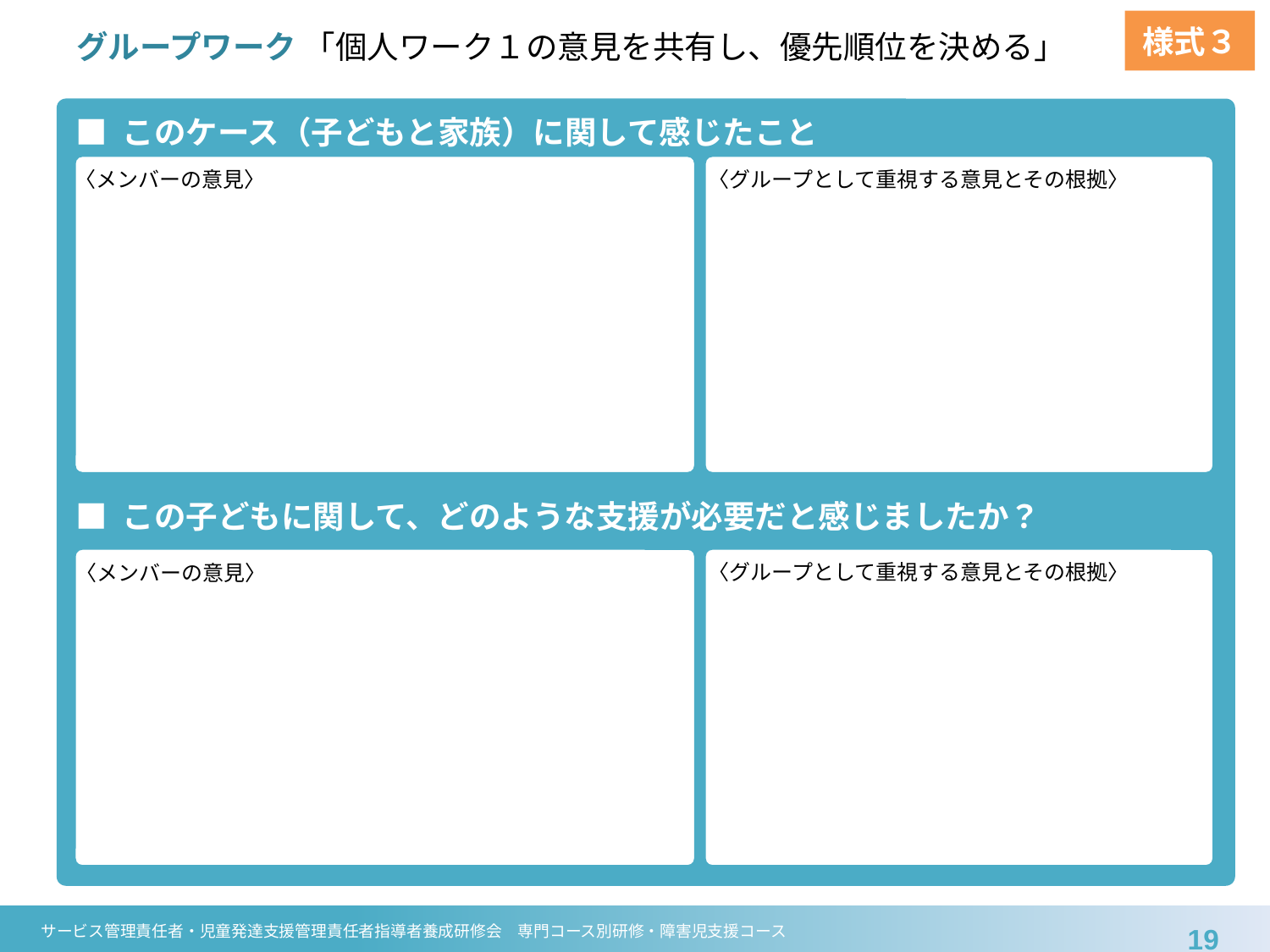

様式３
# グループワーク 「個人ワーク１の意見を共有し、優先順位を決める」

■ このケース（子どもと家族）に関して感じたこと

〈メンバーの意見〉
〈グループとして重視する意見とその根拠〉
■ この子どもに関して、どのような支援が必要だと感じましたか？

〈グループとして重視する意見とその根拠〉
〈メンバーの意見〉